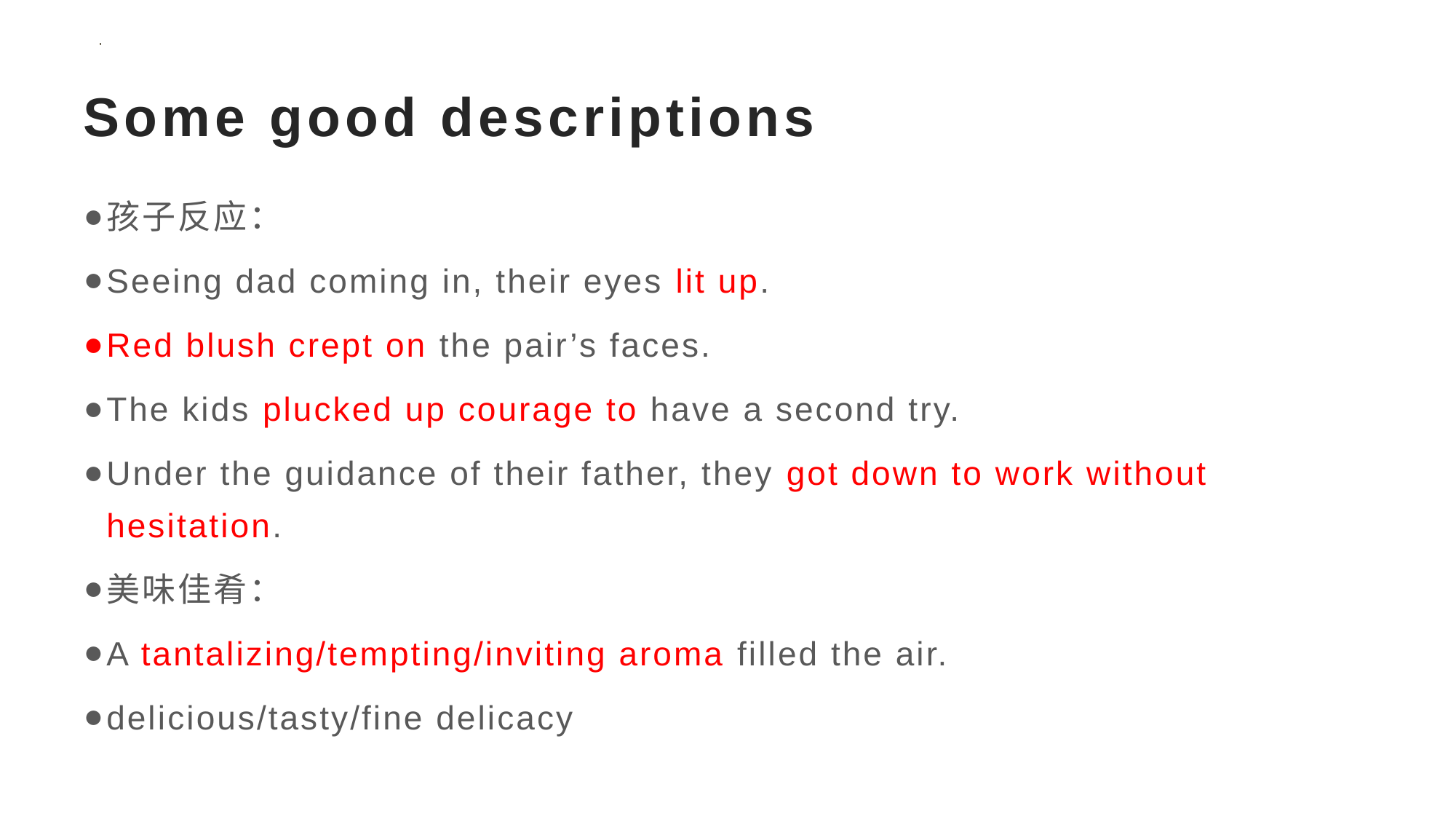

# Some good descriptions
孩子反应：
Seeing dad coming in, their eyes lit up.
Red blush crept on the pair’s faces.
The kids plucked up courage to have a second try.
Under the guidance of their father, they got down to work without hesitation.
美味佳肴：
A tantalizing/tempting/inviting aroma filled the air.
delicious/tasty/fine delicacy